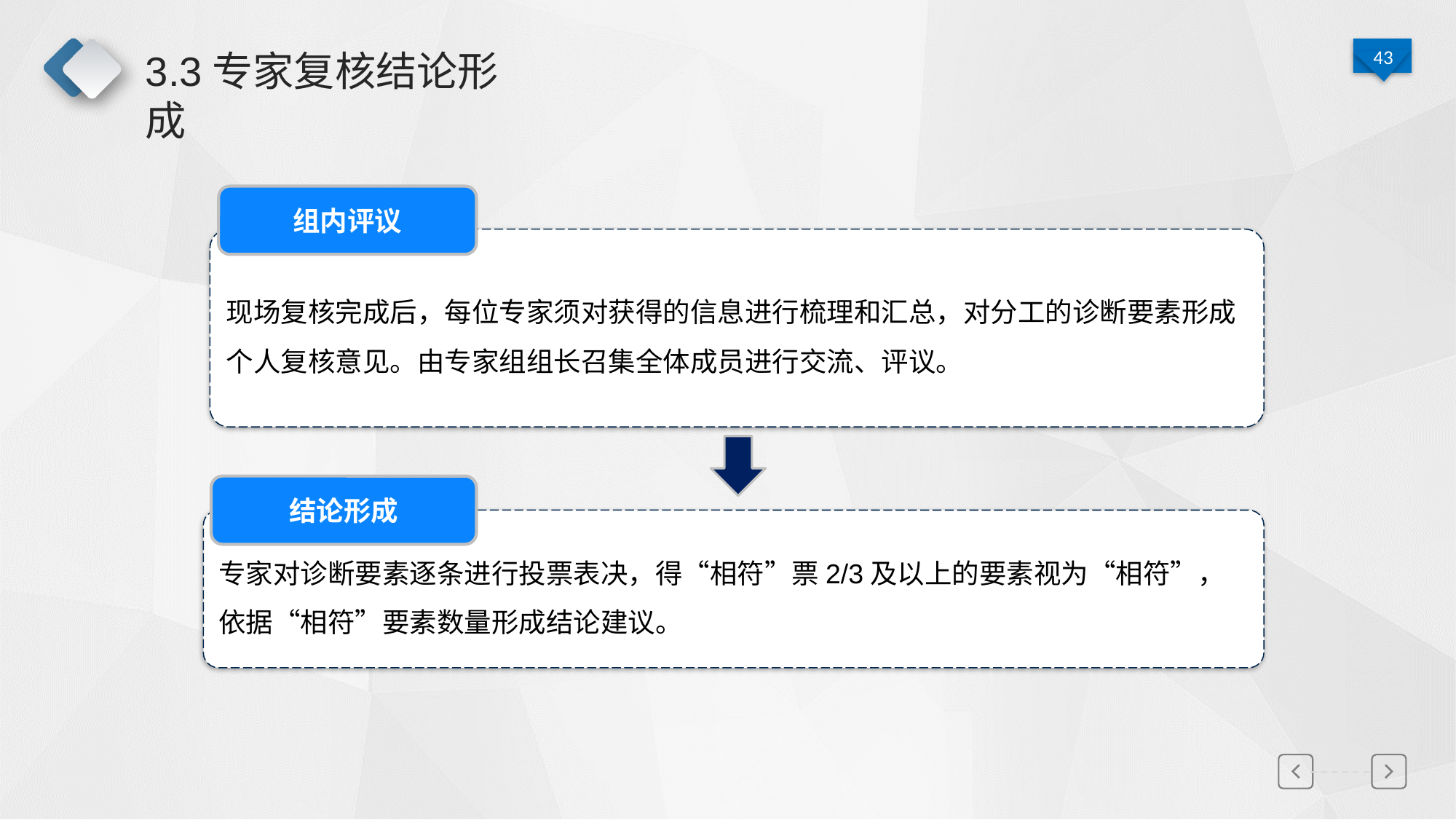

# 3.3专家复核结论形成
组内评议
现场复核完成后，每位专家须对获得的信息进行梳理和汇总，对分工的诊断要素形成个人复核意见。由专家组组长召集全体成员进行交流、评议。

结论形成
专家对诊断要素逐条进行投票表决，得“相符”票2/3及以上的要素视为“相符”，依据“相符”要素数量形成结论建议。